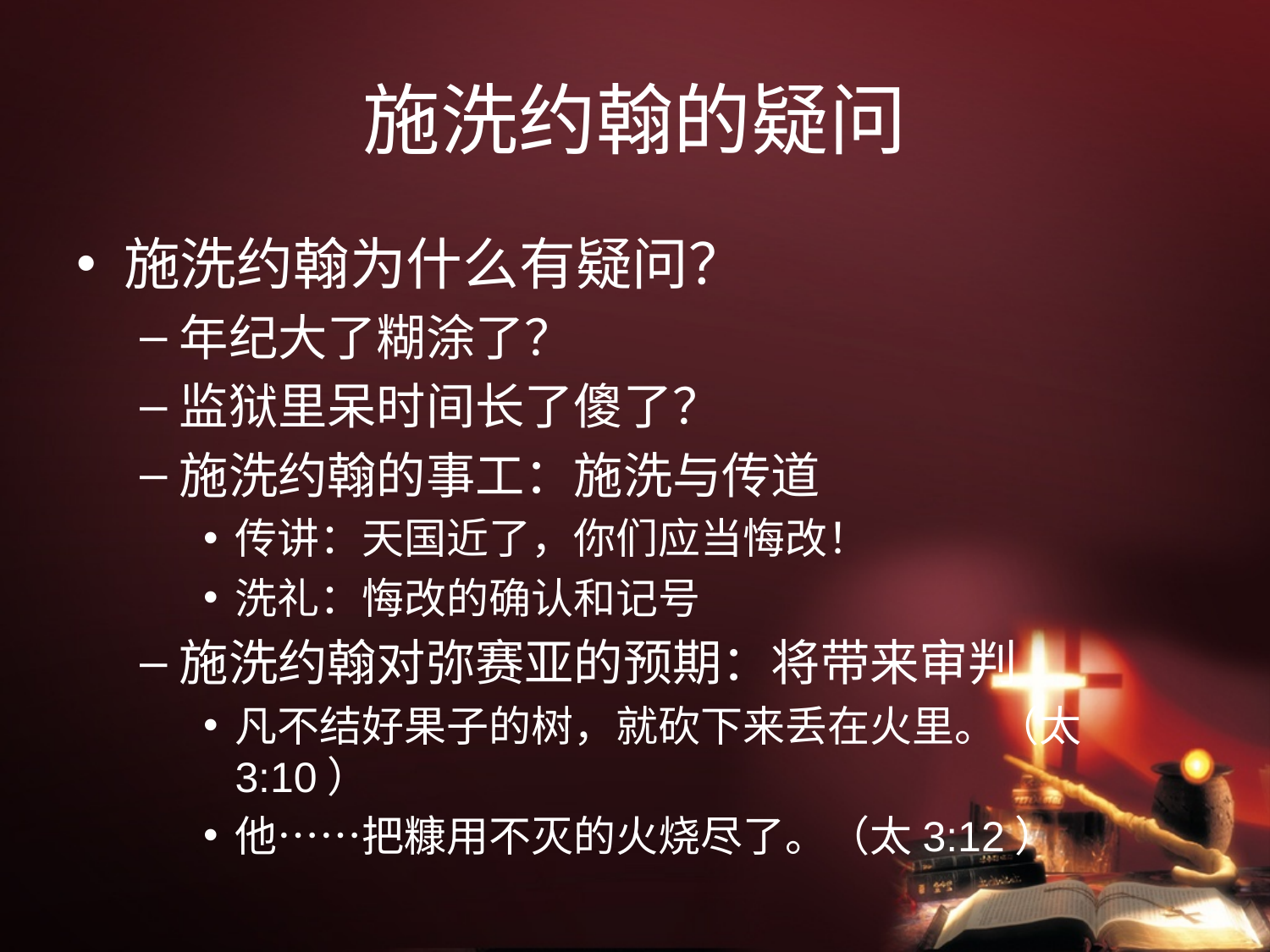

# 施洗约翰的疑问
施洗约翰为什么有疑问？
年纪大了糊涂了？
监狱里呆时间长了傻了？
施洗约翰的事工：施洗与传道
传讲：天国近了，你们应当悔改！
洗礼：悔改的确认和记号
施洗约翰对弥赛亚的预期：将带来审判
凡不结好果子的树，就砍下来丢在火里。（太3:10）
他……把糠用不灭的火烧尽了。（太3:12）